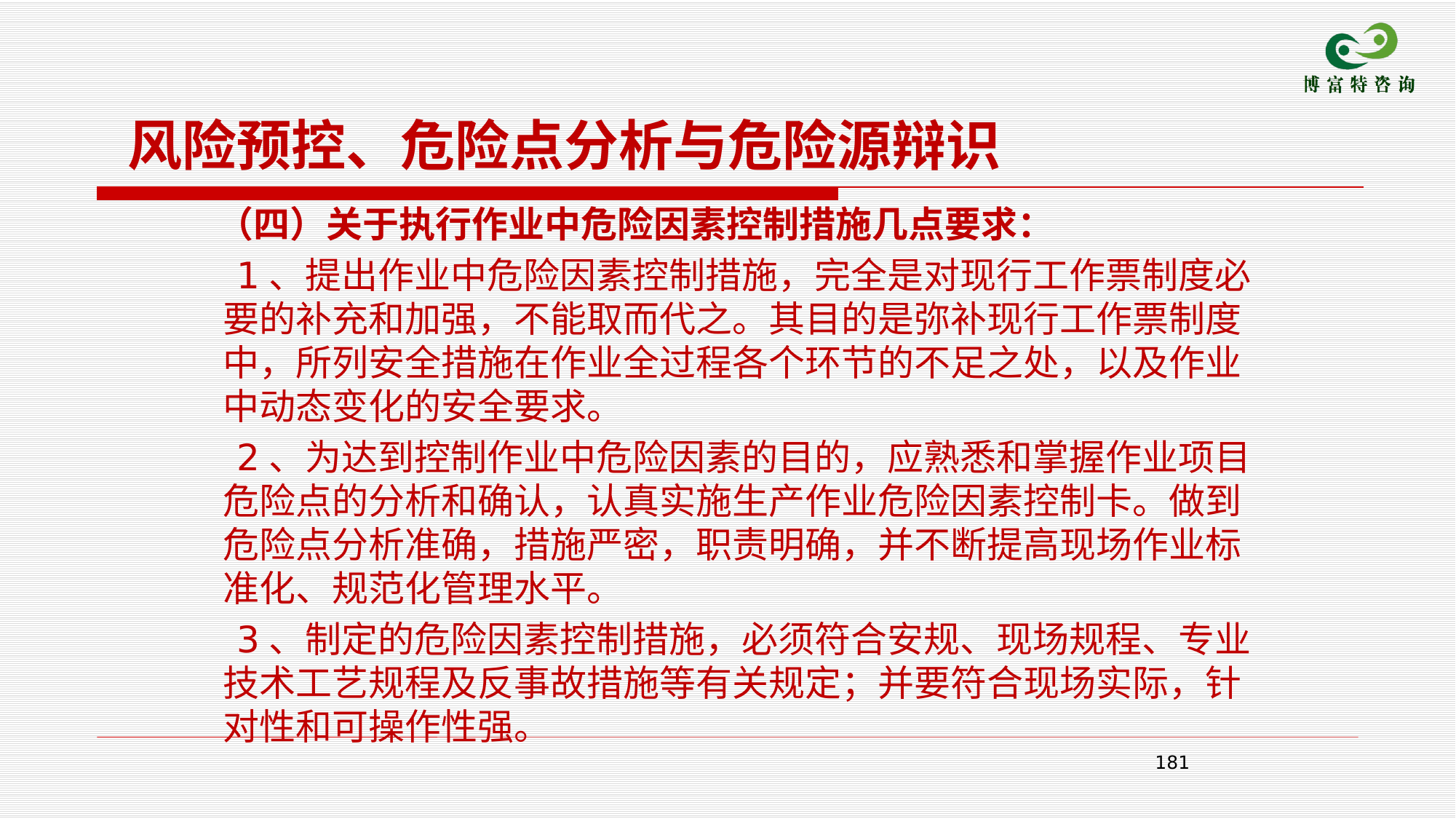

风险预控、危险点分析与危险源辩识
     （四）关于执行作业中危险因素控制措施几点要求：
      1、提出作业中危险因素控制措施，完全是对现行工作票制度必要的补充和加强，不能取而代之。其目的是弥补现行工作票制度中，所列安全措施在作业全过程各个环节的不足之处，以及作业中动态变化的安全要求。
      2、为达到控制作业中危险因素的目的，应熟悉和掌握作业项目危险点的分析和确认，认真实施生产作业危险因素控制卡。做到危险点分析准确，措施严密，职责明确，并不断提高现场作业标准化、规范化管理水平。
      3、制定的危险因素控制措施，必须符合安规、现场规程、专业技术工艺规程及反事故措施等有关规定；并要符合现场实际，针对性和可操作性强。

181